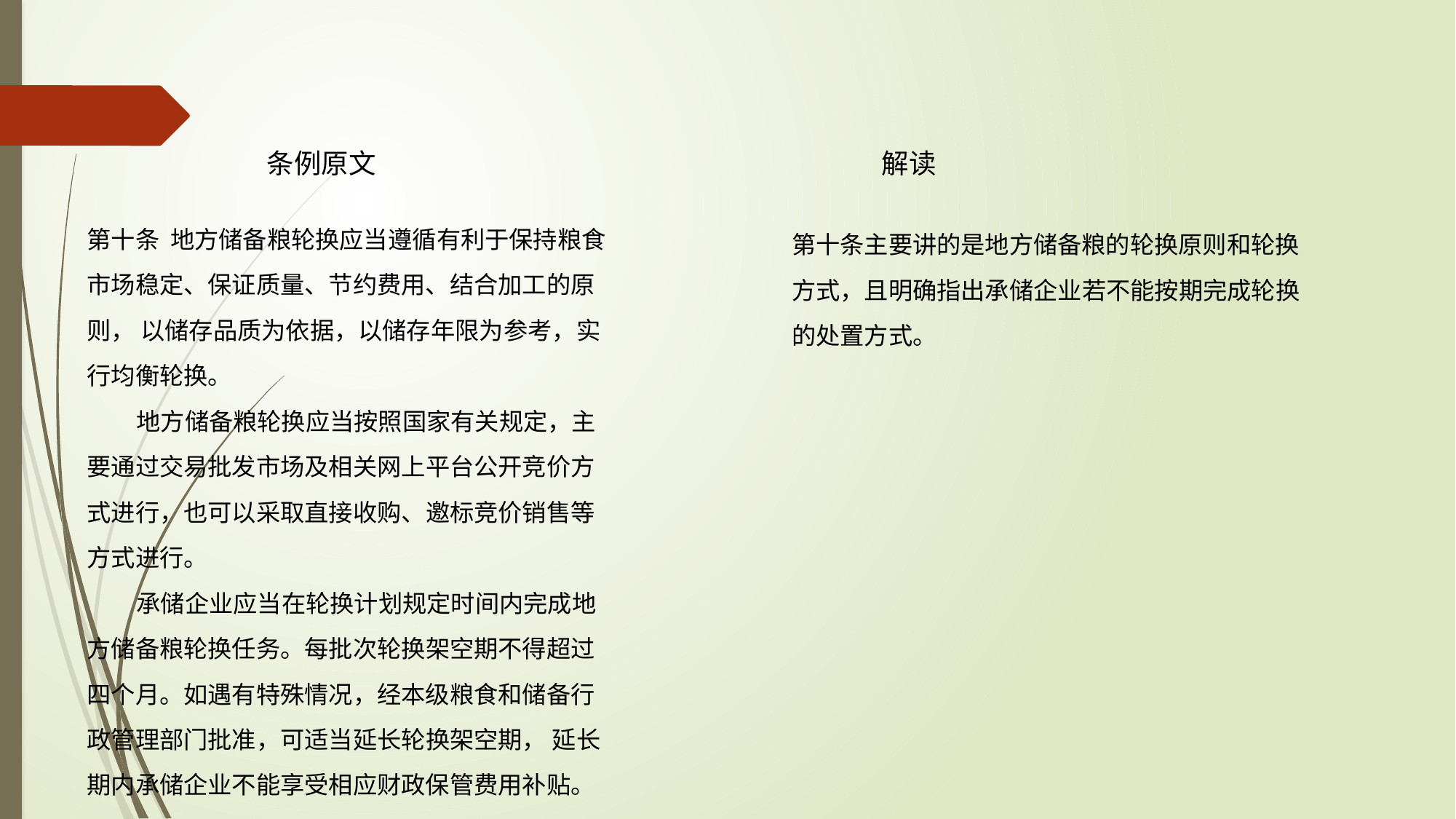

条例原文                                                                                  解读
第十条  地方储备粮轮换应当遵循有利于保持粮食市场稳定、保证质量、节约费用、结合加工的原则， 以储存品质为依据，以储存年限为参考，实行均衡轮换。
        地方储备粮轮换应当按照国家有关规定，主要通过交易批发市场及相关网上平台公开竞价方式进行，也可以采取直接收购、邀标竞价销售等方式进行。
        承储企业应当在轮换计划规定时间内完成地方储备粮轮换任务。每批次轮换架空期不得超过四个月。如遇有特殊情况，经本级粮食和储备行政管理部门批准，可适当延长轮换架空期， 延长期内承储企业不能享受相应财政保管费用补贴。
第十条主要讲的是地方储备粮的轮换原则和轮换方式，且明确指出承储企业若不能按期完成轮换的处置方式。